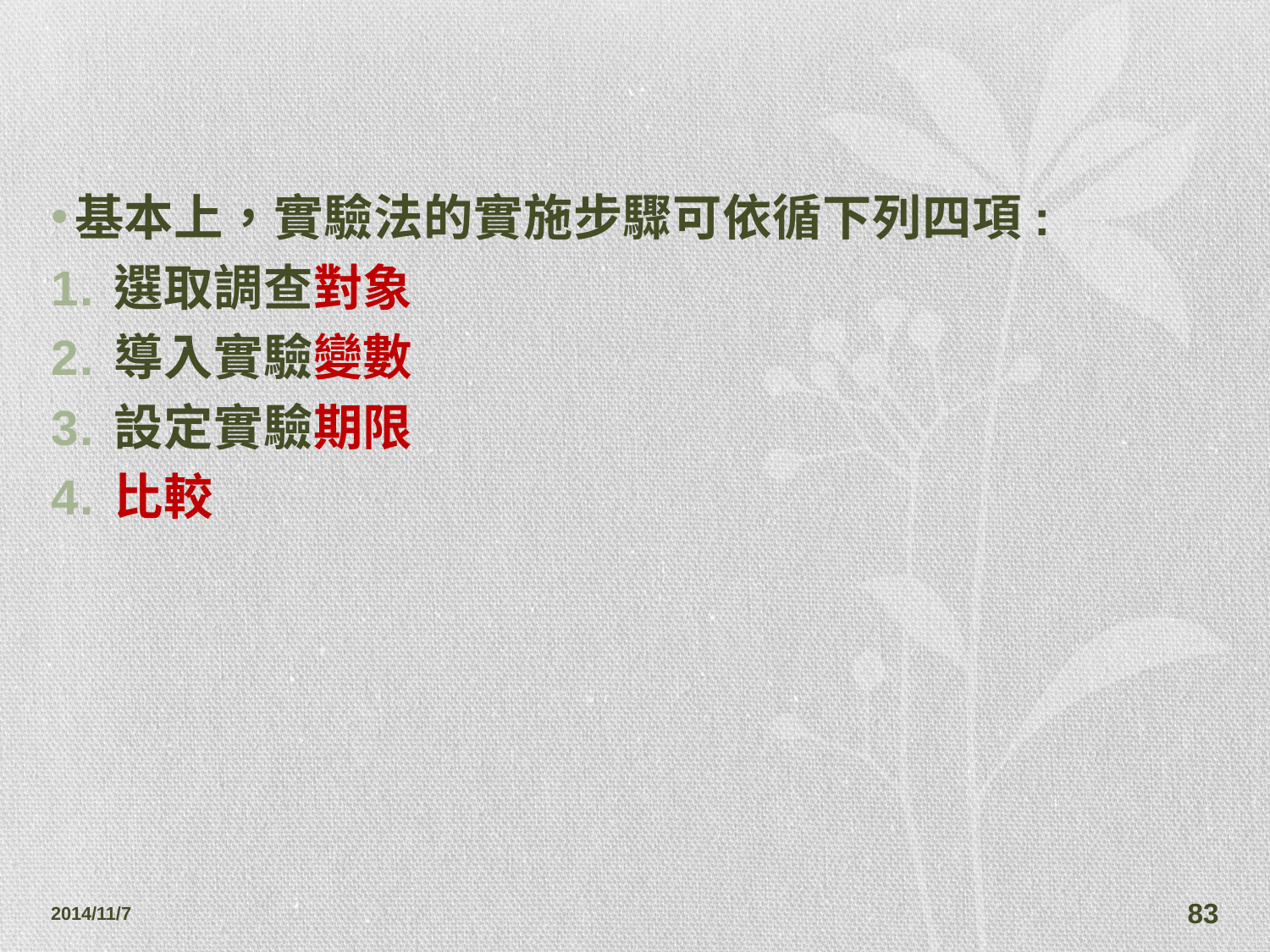

#
基本上，實驗法的實施步驟可依循下列四項:
選取調查對象
導入實驗變數
設定實驗期限
比較

2014/11/7
83